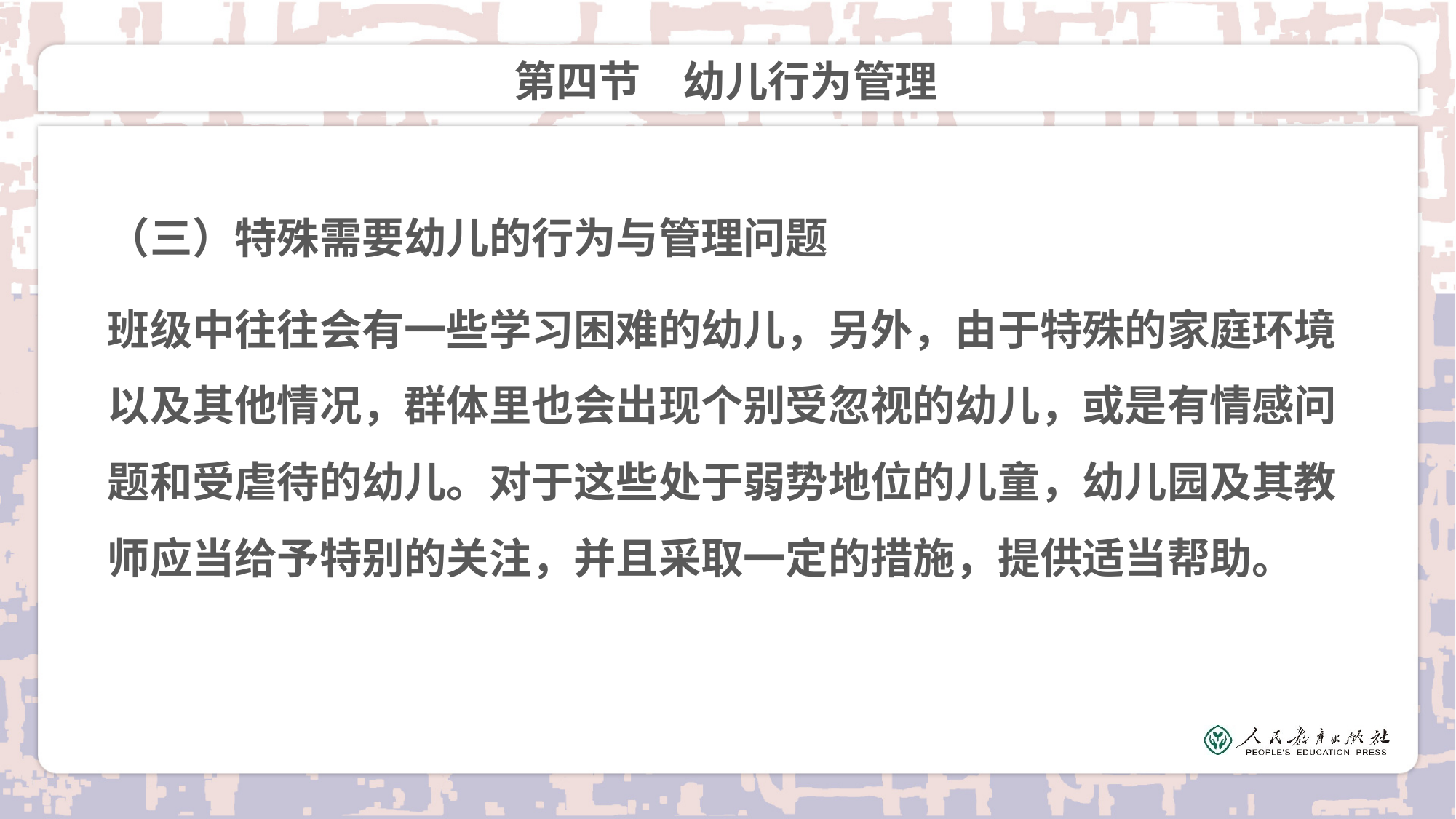

# 第四节　幼儿行为管理
（三）特殊需要幼儿的行为与管理问题
班级中往往会有一些学习困难的幼儿，另外，由于特殊的家庭环境以及其他情况，群体里也会出现个别受忽视的幼儿，或是有情感问题和受虐待的幼儿。对于这些处于弱势地位的儿童，幼儿园及其教师应当给予特别的关注，并且采取一定的措施，提供适当帮助。